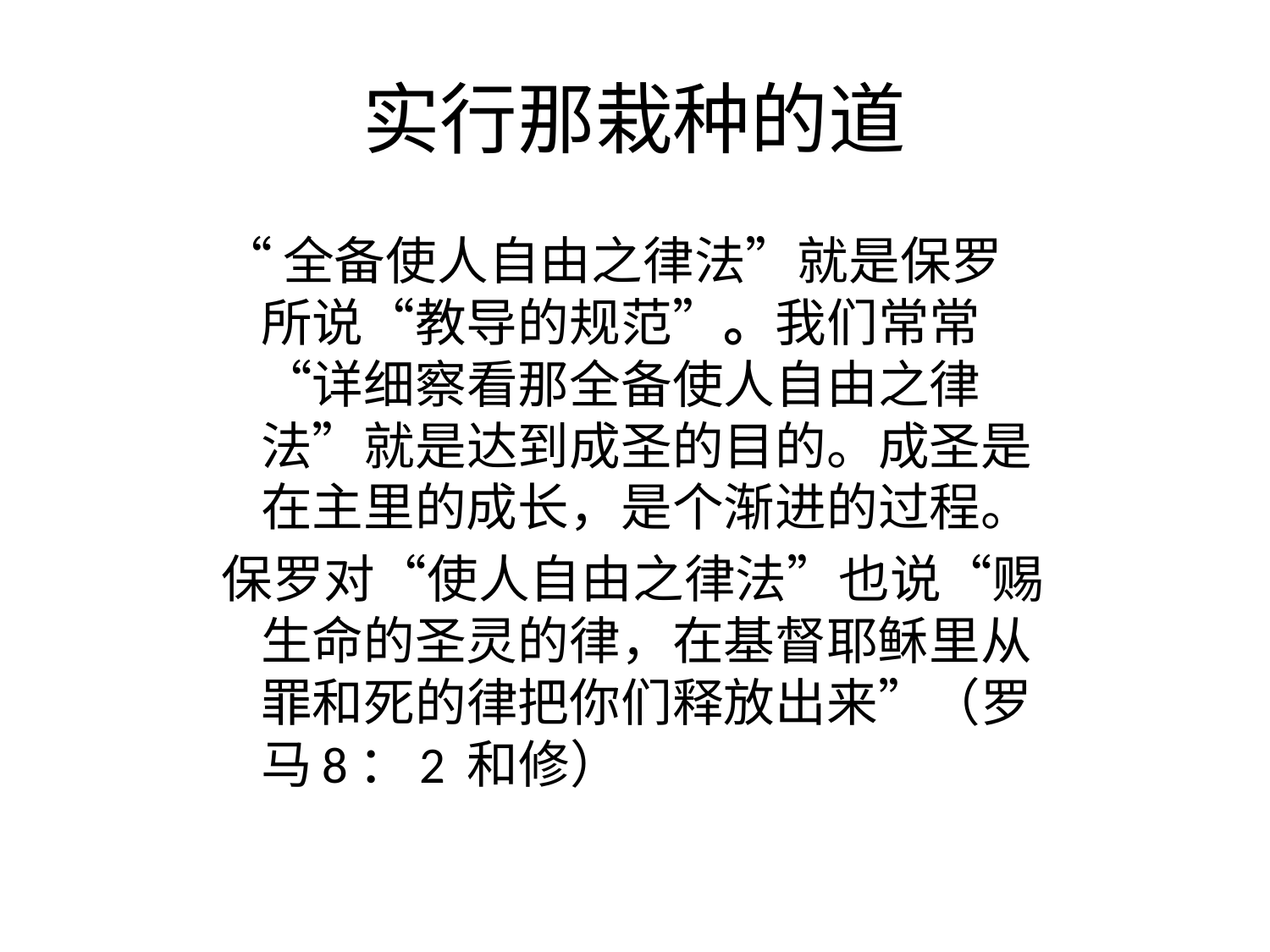

# 实行那栽种的道
“全备使人自由之律法”就是保罗所说“教导的规范”。我们常常“详细察看那全备使人自由之律法”就是达到成圣的目的。成圣是在主里的成长，是个渐进的过程。
保罗对“使人自由之律法”也说“赐生命的圣灵的律，在基督耶稣里从罪和死的律把你们释放出来”（罗马8：2 和修）